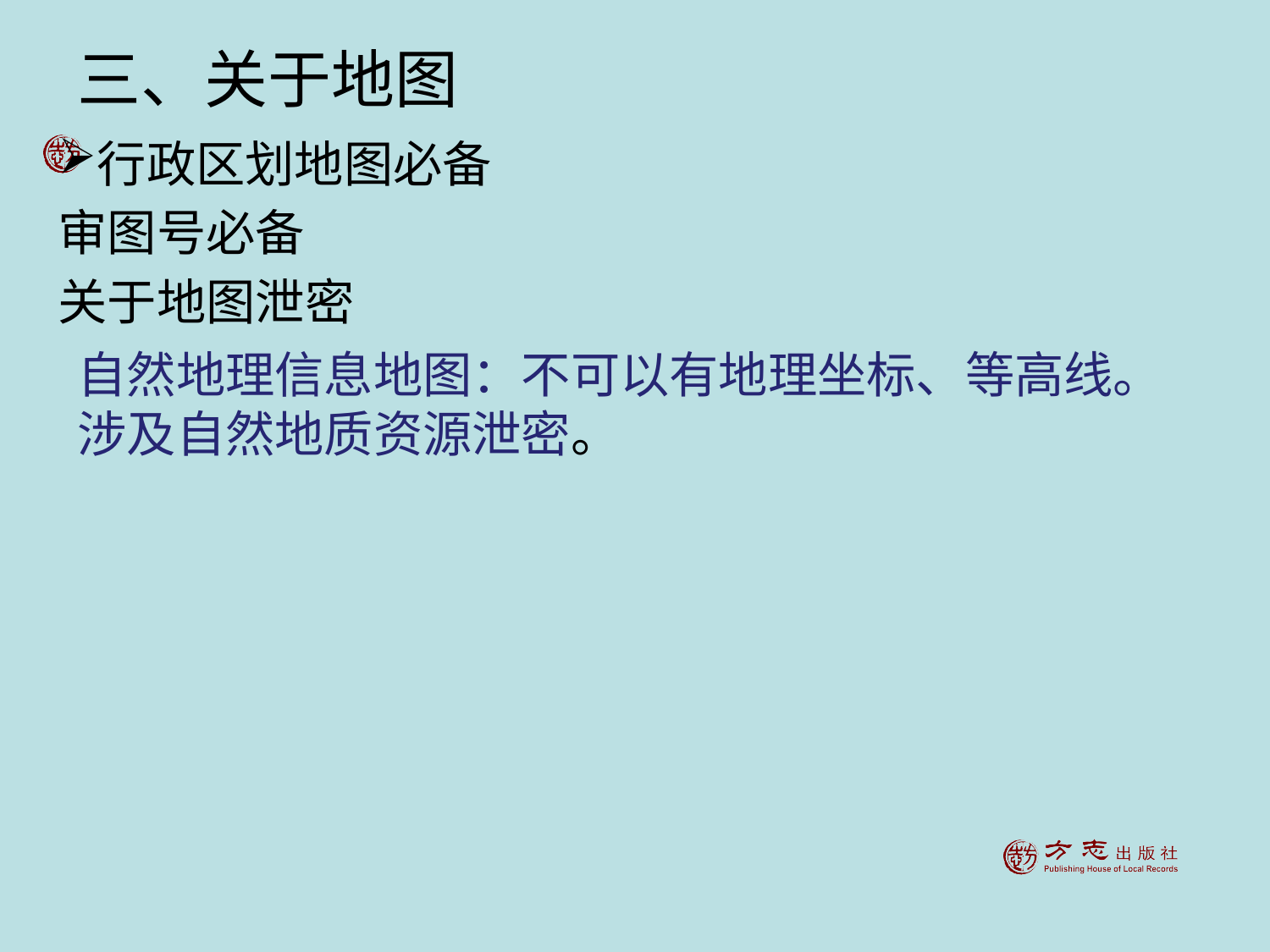

# 三、关于地图 自然地理信息地图：不可以有地理坐标、等高线。涉及自然地质资源泄密。
行政区划地图必备
审图号必备
关于地图泄密